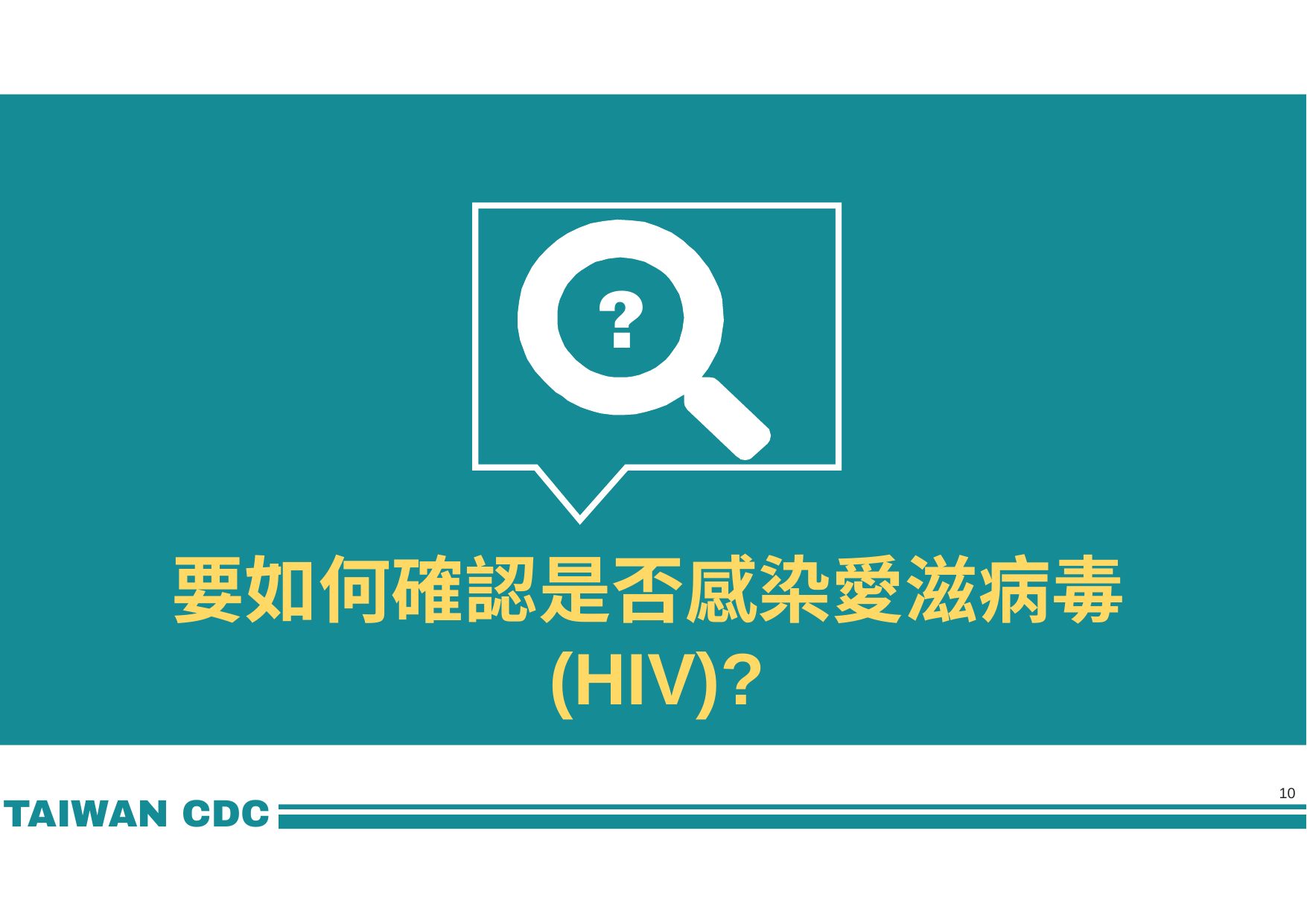

# ?
要如何確認是否感染愛滋病毒(HIV)?
透過HIV檢驗及早診斷，及時銜接治療或預防服務
10
TAIWAN CDC